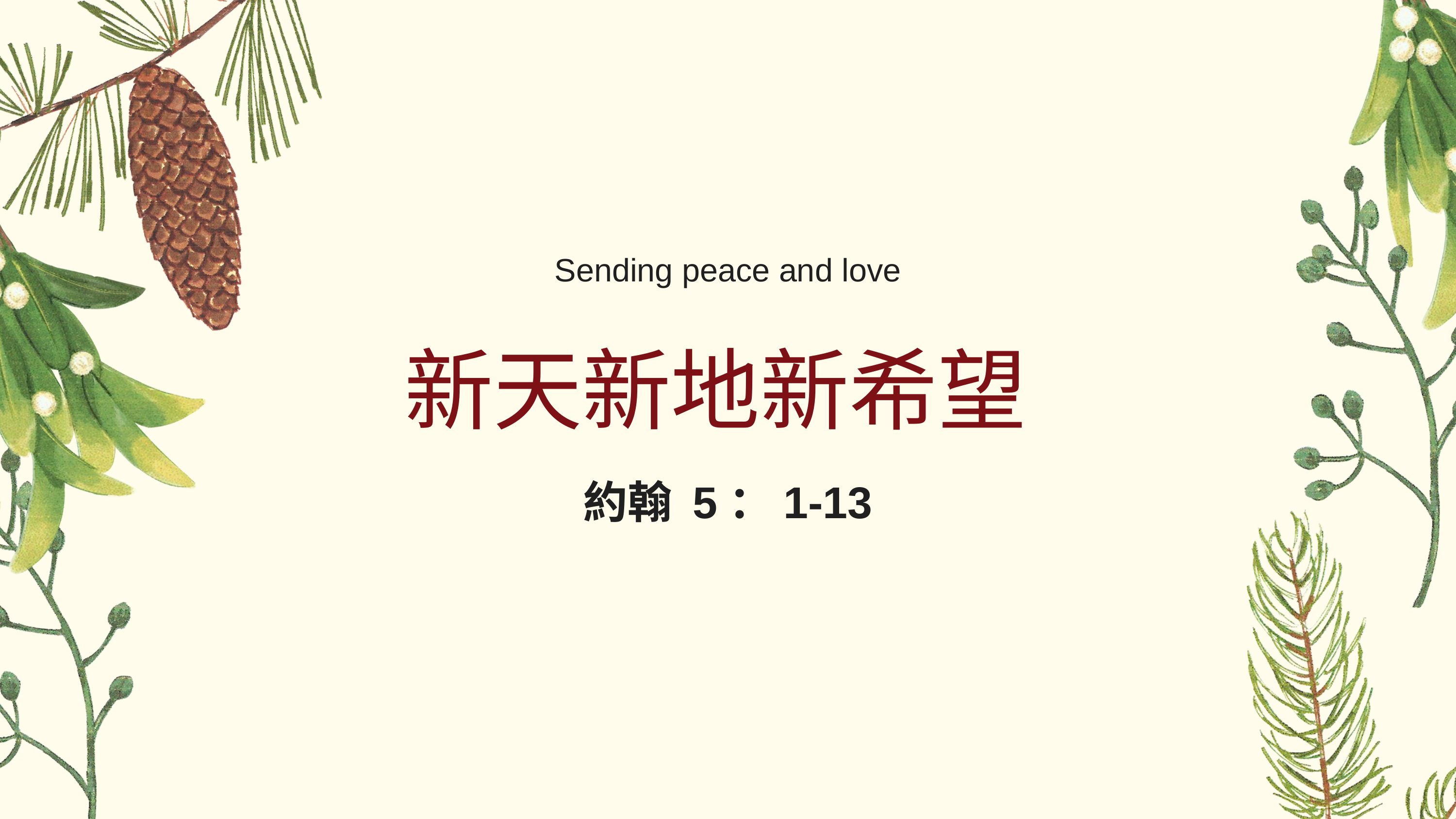

Sending peace and love
新天新地新希望
約翰 5：1-13